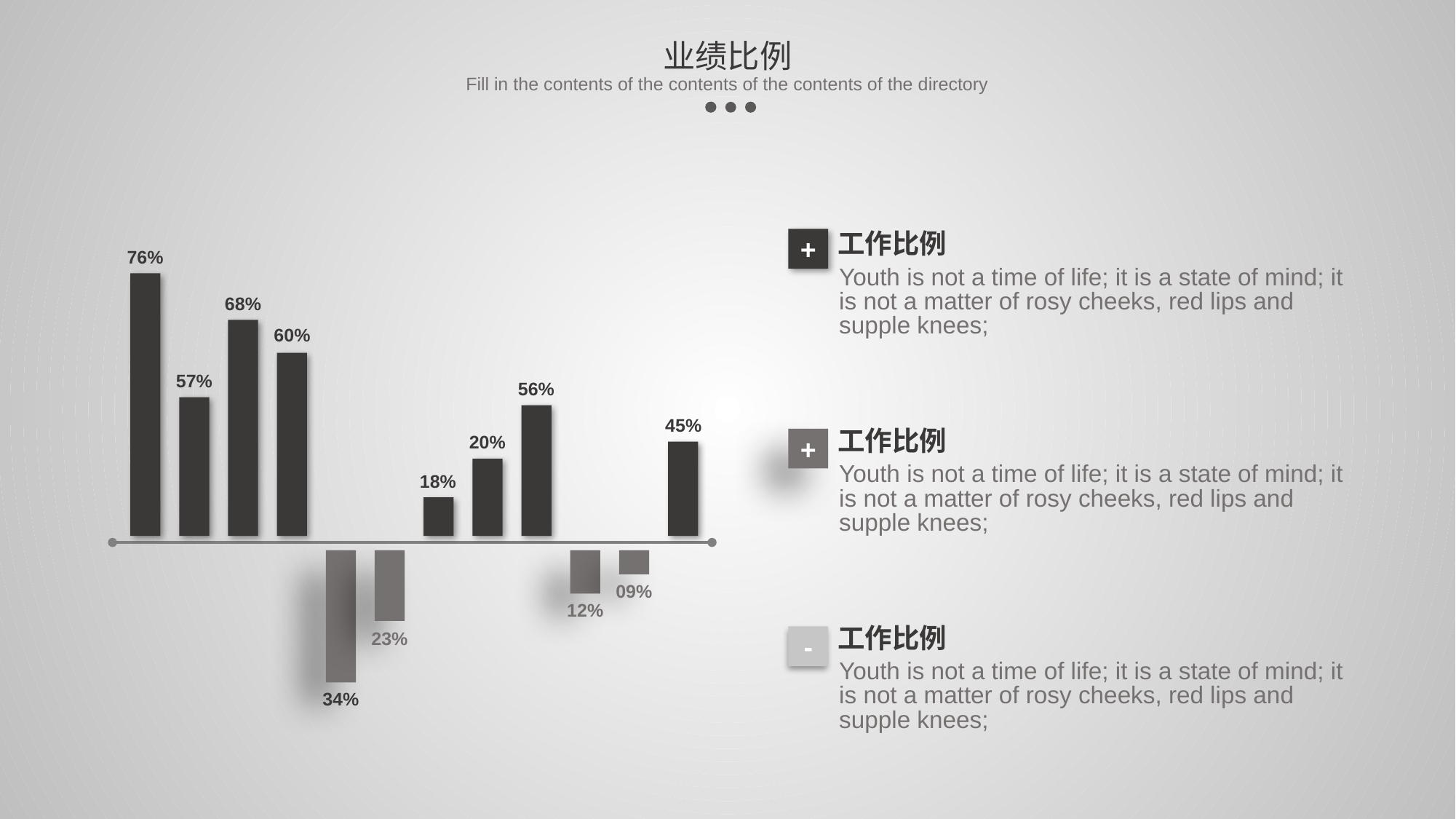

业绩比例
Fill in the contents of the contents of the contents of the directory

工作比例
Youth is not a time of life; it is a state of mind; it is not a matter of rosy cheeks, red lips and supple knees;
+
76%

68%

60%

57%

56%

45%

工作比例
Youth is not a time of life; it is a state of mind; it is not a matter of rosy cheeks, red lips and supple knees;
+
20%

18%

09%

34%

23%

12%
工作比例
Youth is not a time of life; it is a state of mind; it is not a matter of rosy cheeks, red lips and supple knees;
-